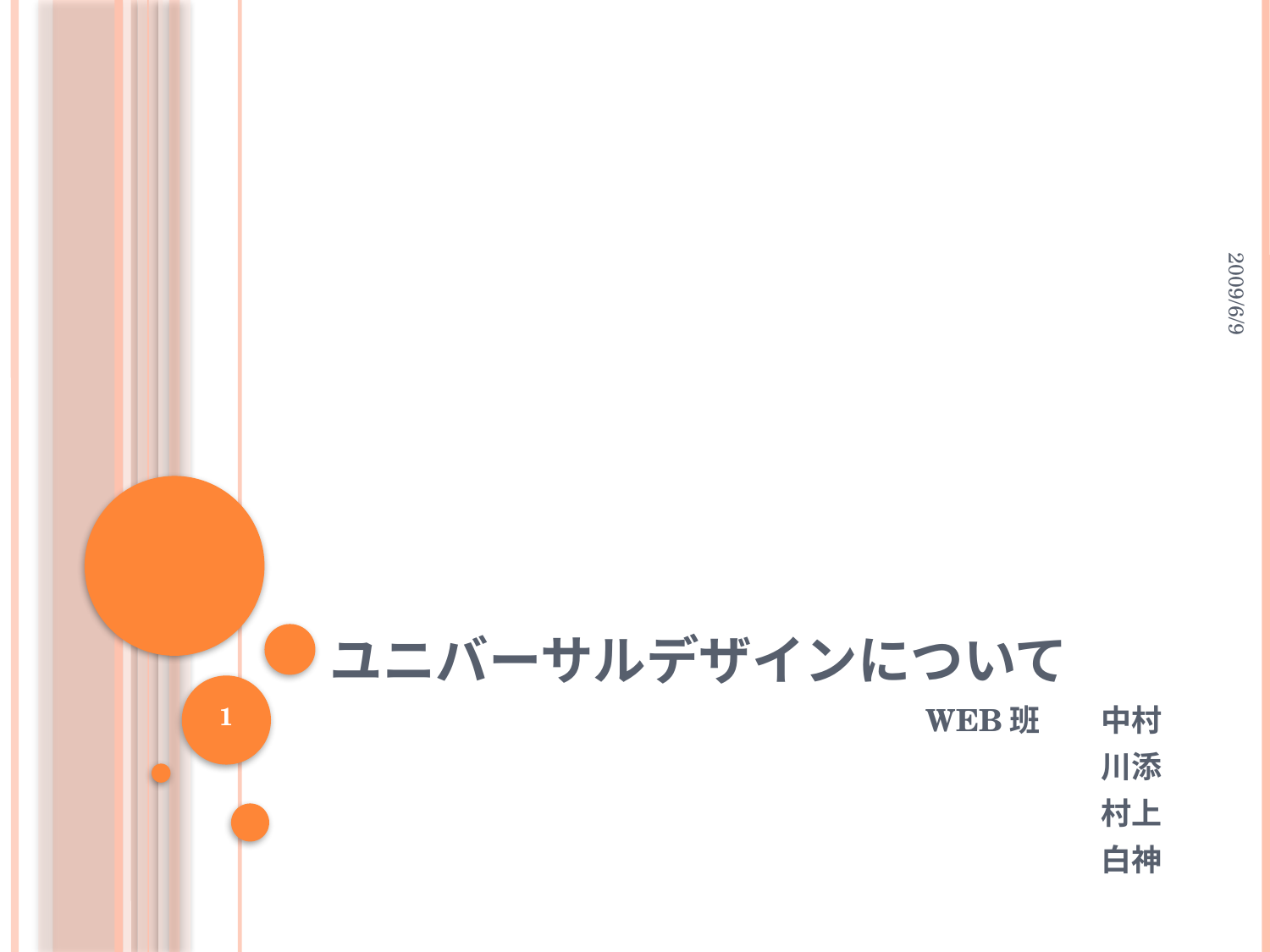

2009/6/9
# ユニバーサルデザインについて
1
WEB班　　中村
	　 川添
	   村上
	   白神